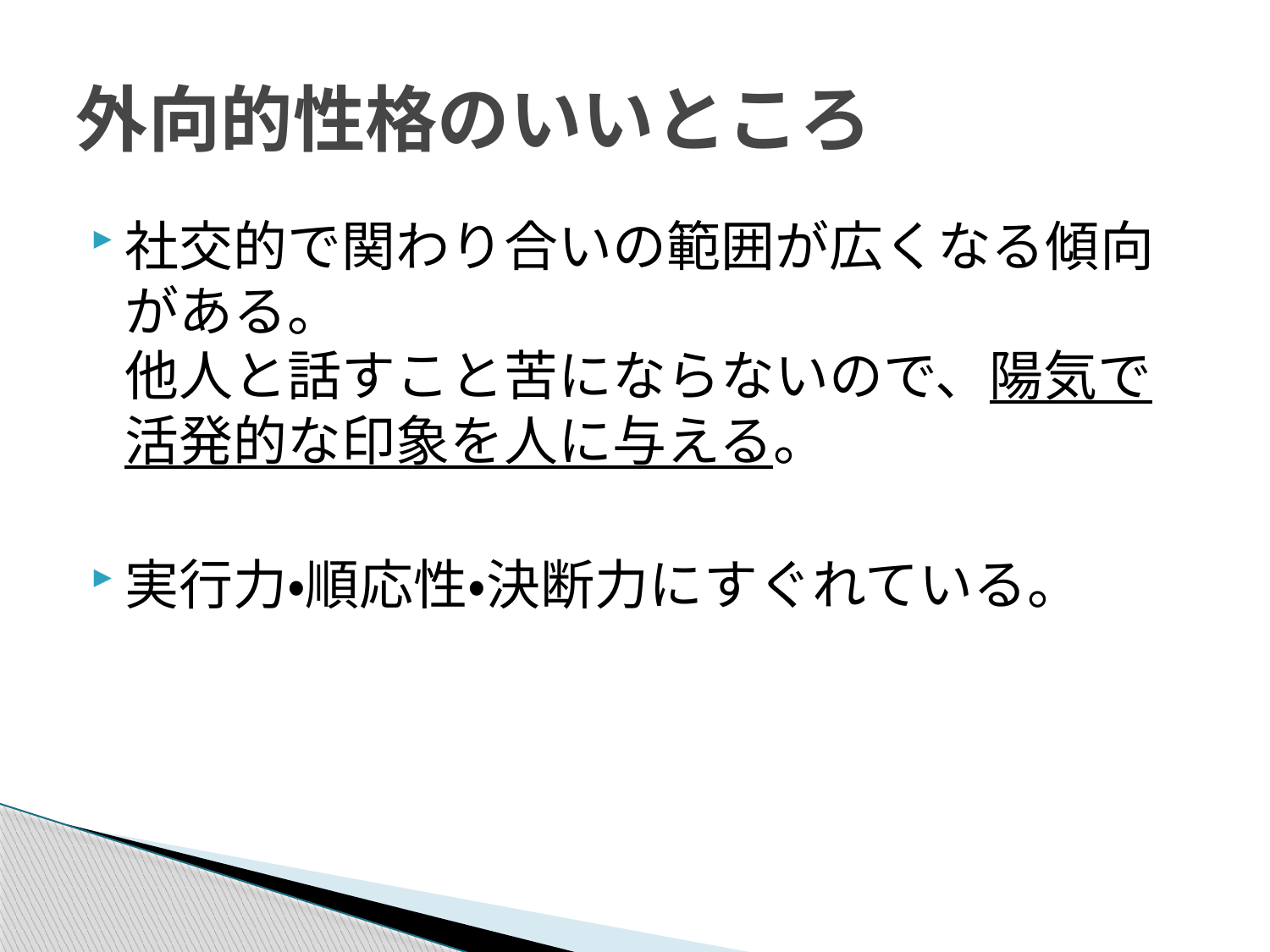

# 外向的性格のいいところ
社交的で関わり合いの範囲が広くなる傾向がある。
他人と話すこと苦にならないので、陽気で活発的な印象を人に与える。

実行力・順応性・決断力にすぐれている。